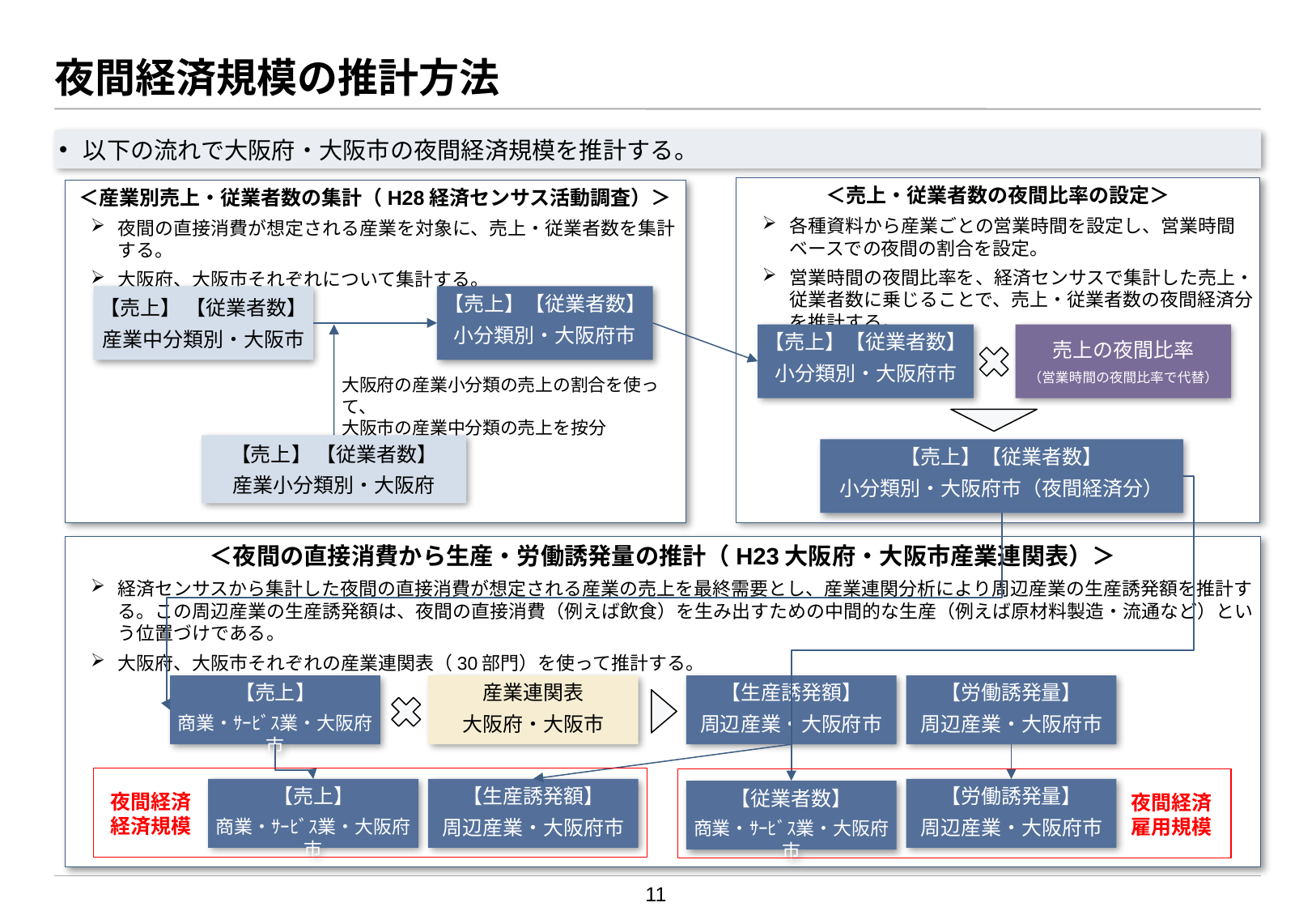

# 夜間経済規模の推計方法
以下の流れで大阪府・大阪市の夜間経済規模を推計する。
＜売上・従業者数の夜間比率の設定＞
各種資料から産業ごとの営業時間を設定し、営業時間ベースでの夜間の割合を設定。
営業時間の夜間比率を、経済センサスで集計した売上・従業者数に乗じることで、売上・従業者数の夜間経済分を推計する。
＜産業別売上・従業者数の集計（H28経済センサス活動調査）＞
夜間の直接消費が想定される産業を対象に、売上・従業者数を集計する。
大阪府、大阪市それぞれについて集計する。
【売上】 【従業者数】
産業中分類別・大阪市
【売上】【従業者数】
小分類別・大阪府市
【売上】【従業者数】
小分類別・大阪府市
売上の夜間比率
（営業時間の夜間比率で代替）

大阪府の産業小分類の売上の割合を使って、
大阪市の産業中分類の売上を按分

【売上】 【従業者数】
産業小分類別・大阪府
【売上】【従業者数】
小分類別・大阪府市（夜間経済分）
＜夜間の直接消費から生産・労働誘発量の推計（H23大阪府・大阪市産業連関表）＞
経済センサスから集計した夜間の直接消費が想定される産業の売上を最終需要とし、産業連関分析により周辺産業の生産誘発額を推計する。この周辺産業の生産誘発額は、夜間の直接消費（例えば飲食）を生み出すための中間的な生産（例えば原材料製造・流通など）という位置づけである。
大阪府、大阪市それぞれの産業連関表（30部門）を使って推計する。
【売上】
商業・ｻｰﾋﾞｽ業・大阪府市
産業連関表
大阪府・大阪市
【生産誘発額】
周辺産業・大阪府市
【労働誘発量】
周辺産業・大阪府市

【売上】
商業・ｻｰﾋﾞｽ業・大阪府市
【生産誘発額】
周辺産業・大阪府市
【労働誘発量】
周辺産業・大阪府市
【従業者数】
商業・ｻｰﾋﾞｽ業・大阪府市
夜間経済
経済規模
夜間経済
雇用規模